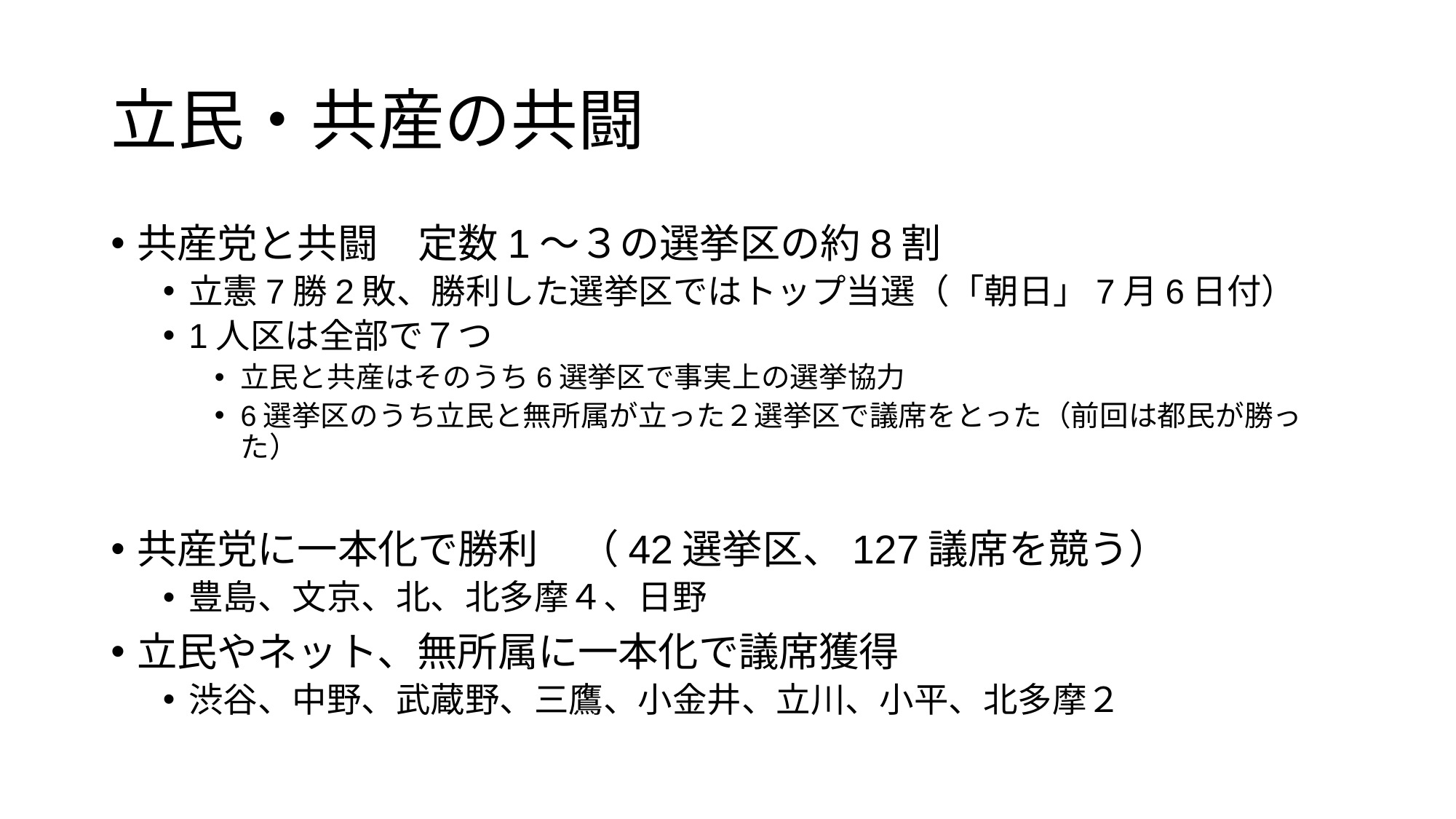

# 立民・共産の共闘
共産党と共闘　定数1～３の選挙区の約8割
立憲7勝2敗、勝利した選挙区ではトップ当選（「朝日」7月6日付）
1人区は全部で７つ
立民と共産はそのうち6選挙区で事実上の選挙協力
6選挙区のうち立民と無所属が立った２選挙区で議席をとった（前回は都民が勝った）

共産党に一本化で勝利　（42選挙区、127議席を競う）
豊島、文京、北、北多摩４、日野
立民やネット、無所属に一本化で議席獲得
渋谷、中野、武蔵野、三鷹、小金井、立川、小平、北多摩２